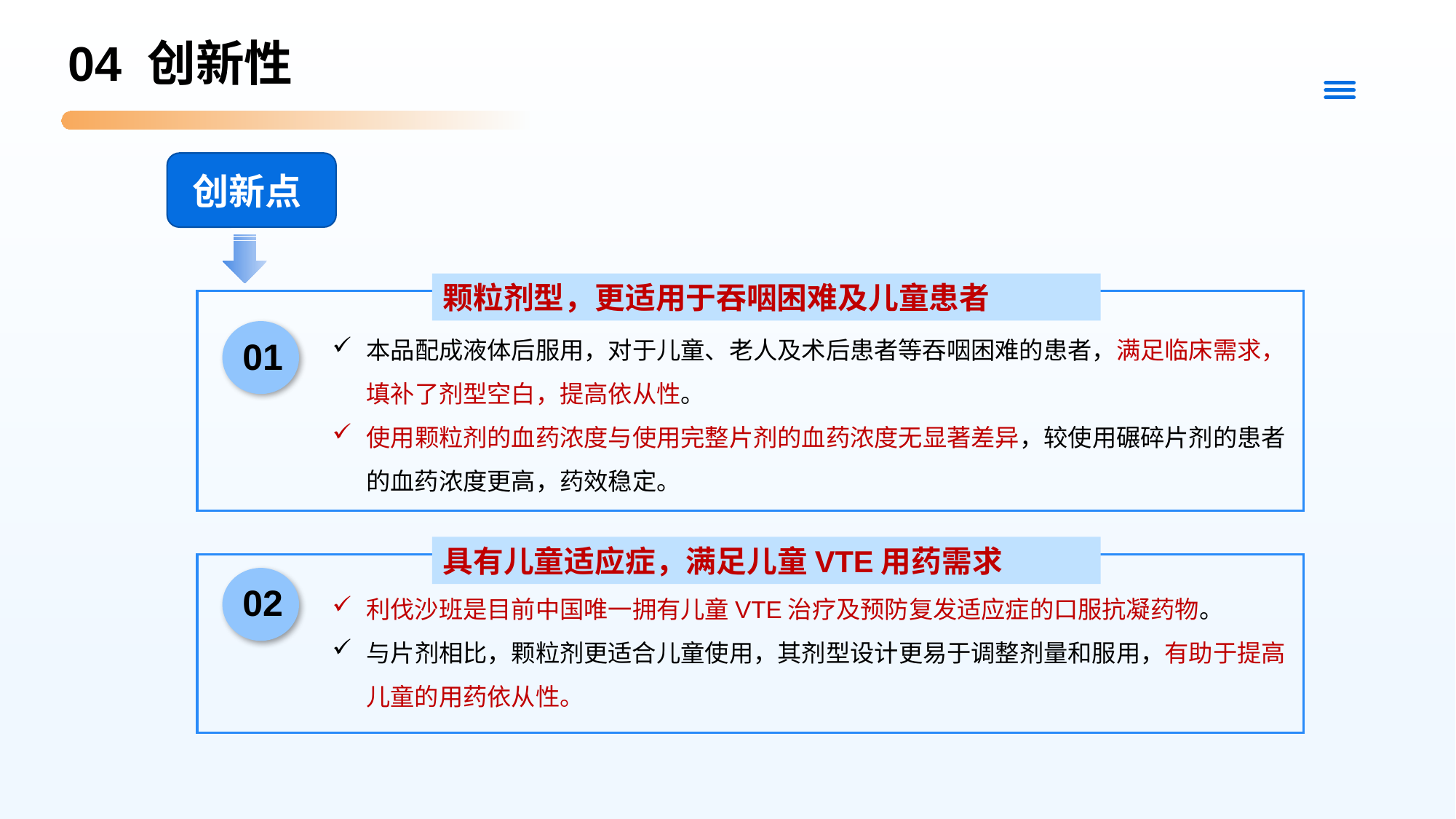

04 创新性

创新点

颗粒剂型，更适用于吞咽困难及儿童患者

本品配成液体后服用，对于儿童、老人及术后患者等吞咽困难的患者，满足临床需求，填补了剂型空白，提高依从性。
使用颗粒剂的血药浓度与使用完整片剂的血药浓度无显著差异，较使用碾碎片剂的患者的血药浓度更高，药效稳定。

01
具有儿童适应症，满足儿童VTE用药需求

02
利伐沙班是目前中国唯一拥有儿童VTE治疗及预防复发适应症的口服抗凝药物。
与片剂相比，颗粒剂更适合儿童使用，其剂型设计更易于调整剂量和服用，有助于提高儿童的用药依从性。